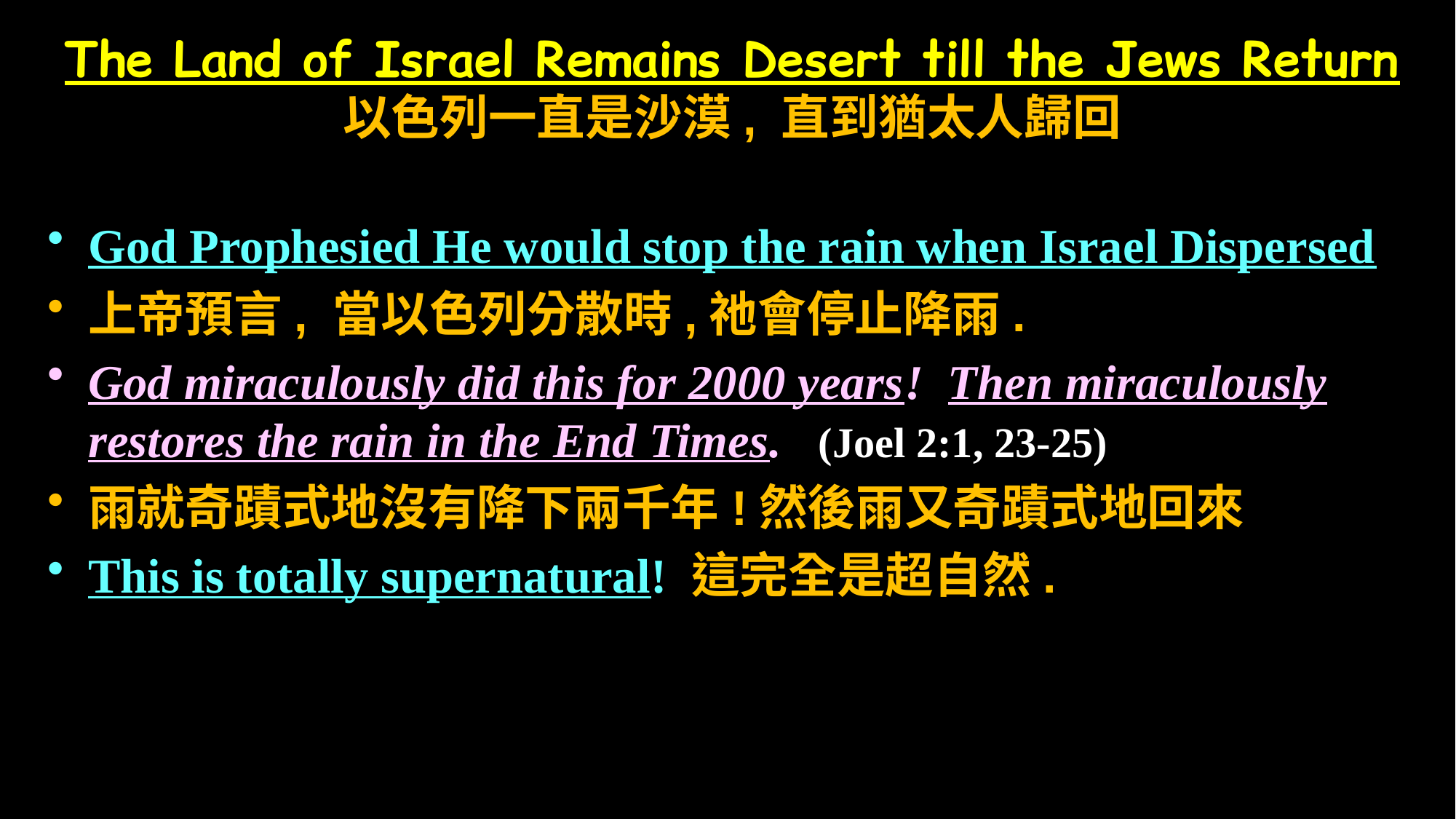

# The Land of Israel Remains Desert till the Jews Return 以色列一直是沙漠, 直到猶太人歸回
God Prophesied He would stop the rain when Israel Dispersed
上帝預言, 當以色列分散時,祂會停止降雨.
God miraculously did this for 2000 years!  Then miraculously restores the rain in the End Times.   (Joel 2:1, 23-25)
雨就奇蹟式地沒有降下兩千年!然後雨又奇蹟式地回來
This is totally supernatural! 這完全是超自然.